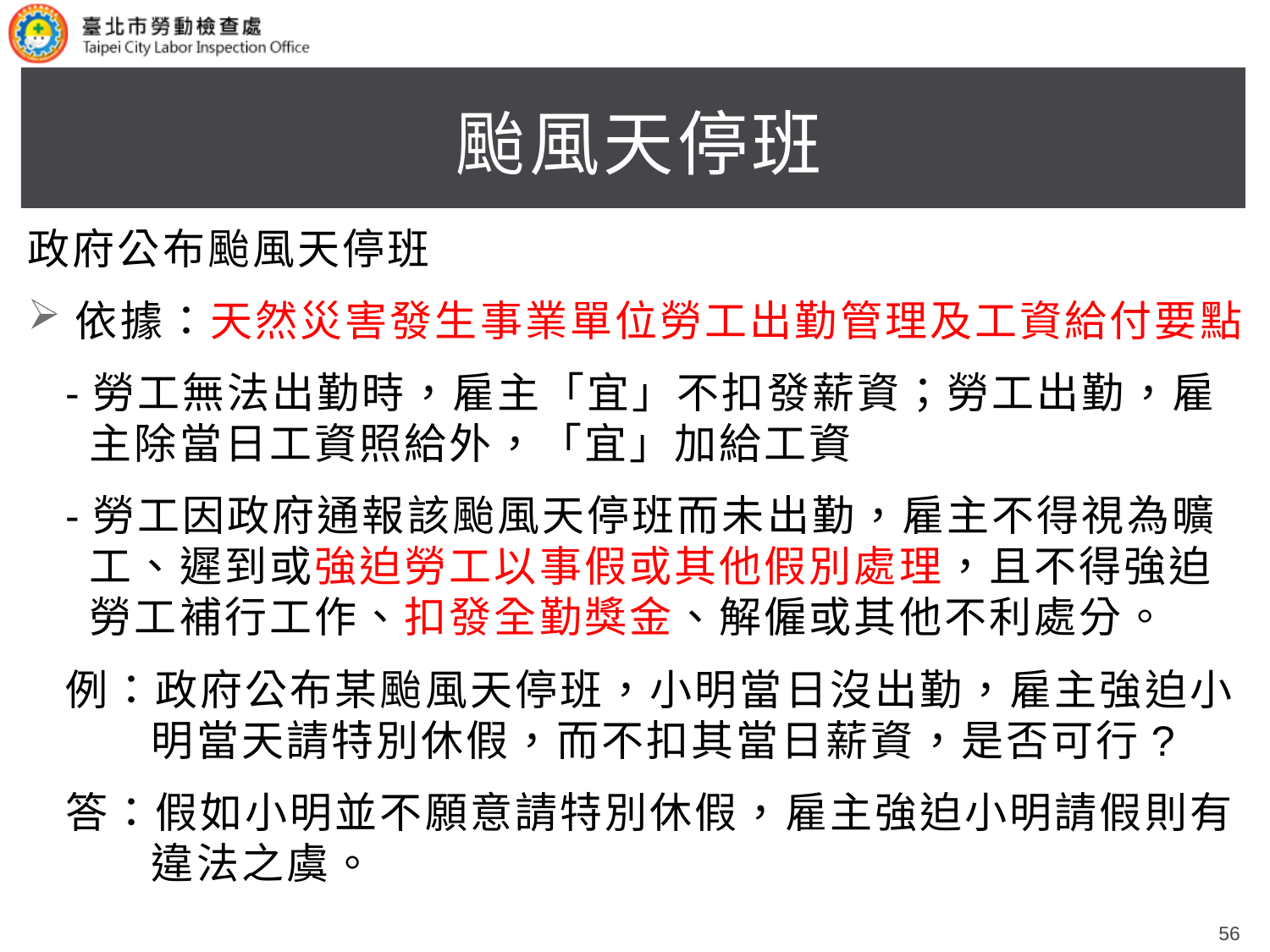

# 颱風天停班
政府公布颱風天停班
依據：天然災害發生事業單位勞工出勤管理及工資給付要點
-勞工無法出勤時，雇主「宜」不扣發薪資；勞工出勤，雇主除當日工資照給外，「宜」加給工資
-勞工因政府通報該颱風天停班而未出勤，雇主不得視為曠工、遲到或強迫勞工以事假或其他假別處理，且不得強迫勞工補行工作、扣發全勤獎金、解僱或其他不利處分。
例：政府公布某颱風天停班，小明當日沒出勤，雇主強迫小明當天請特別休假，而不扣其當日薪資，是否可行?
答：假如小明並不願意請特別休假，雇主強迫小明請假則有違法之虞。
56